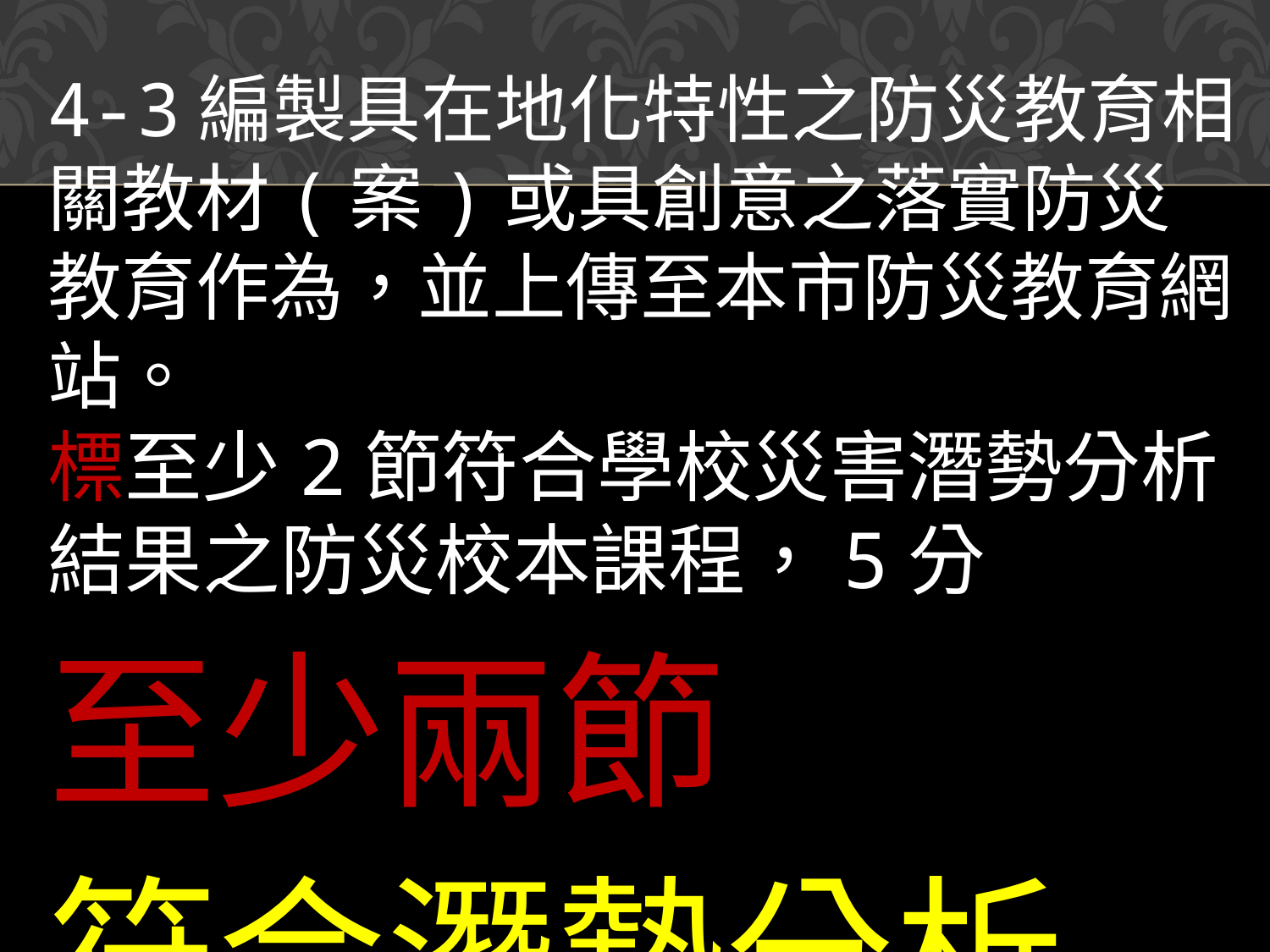

4-3編製具在地化特性之防災教育相關教材(案)或具創意之落實防災教育作為，並上傳至本市防災教育網站。
標至少2節符合學校災害潛勢分析結果之防災校本課程，5分
至少兩節
符合潛勢分析